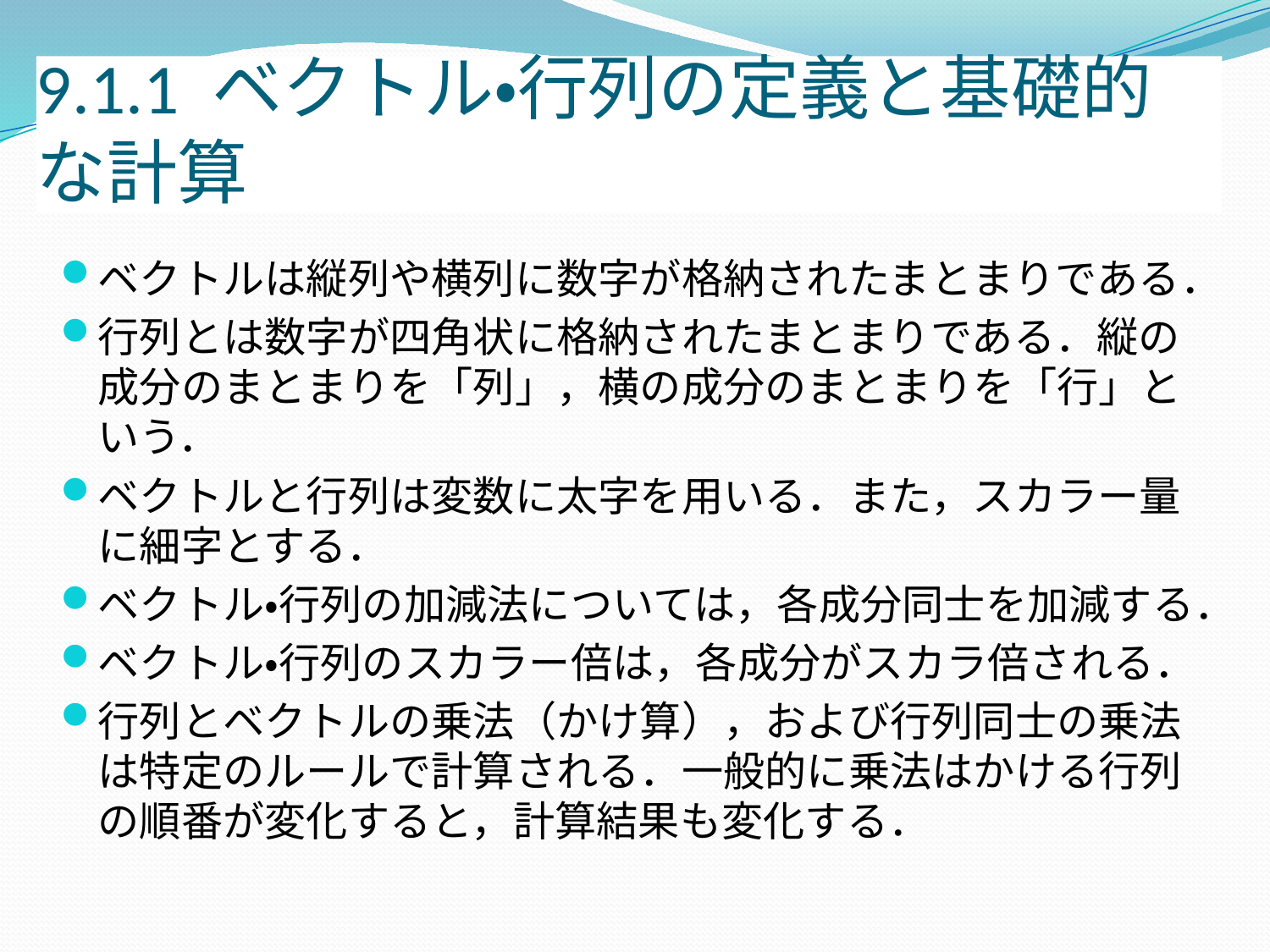

# 9.1.1 ベクトル・行列の定義と基礎的な計算
ベクトルは縦列や横列に数字が格納されたまとまりである．
行列とは数字が四角状に格納されたまとまりである．縦の成分のまとまりを「列」，横の成分のまとまりを「行」という．
ベクトルと行列は変数に太字を用いる．また，スカラー量に細字とする．
ベクトル・行列の加減法については，各成分同士を加減する．
ベクトル・行列のスカラー倍は，各成分がスカラ倍される．
行列とベクトルの乗法（かけ算），および行列同士の乗法は特定のルールで計算される．一般的に乗法はかける行列の順番が変化すると，計算結果も変化する．